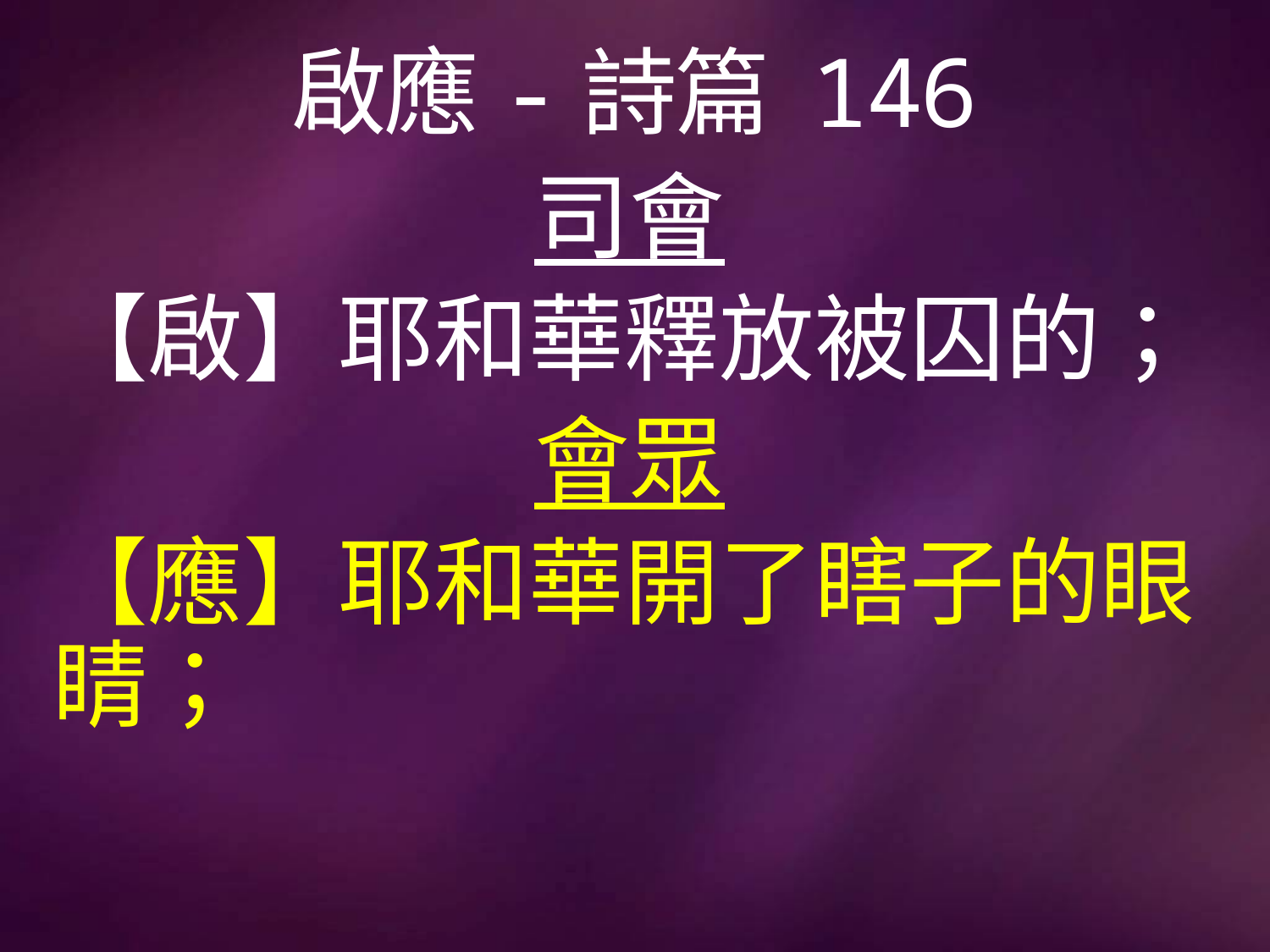

# 啟應-詩篇 146
司會
【啟】耶和華釋放被囚的；
會眾
【應】耶和華開了瞎子的眼睛；